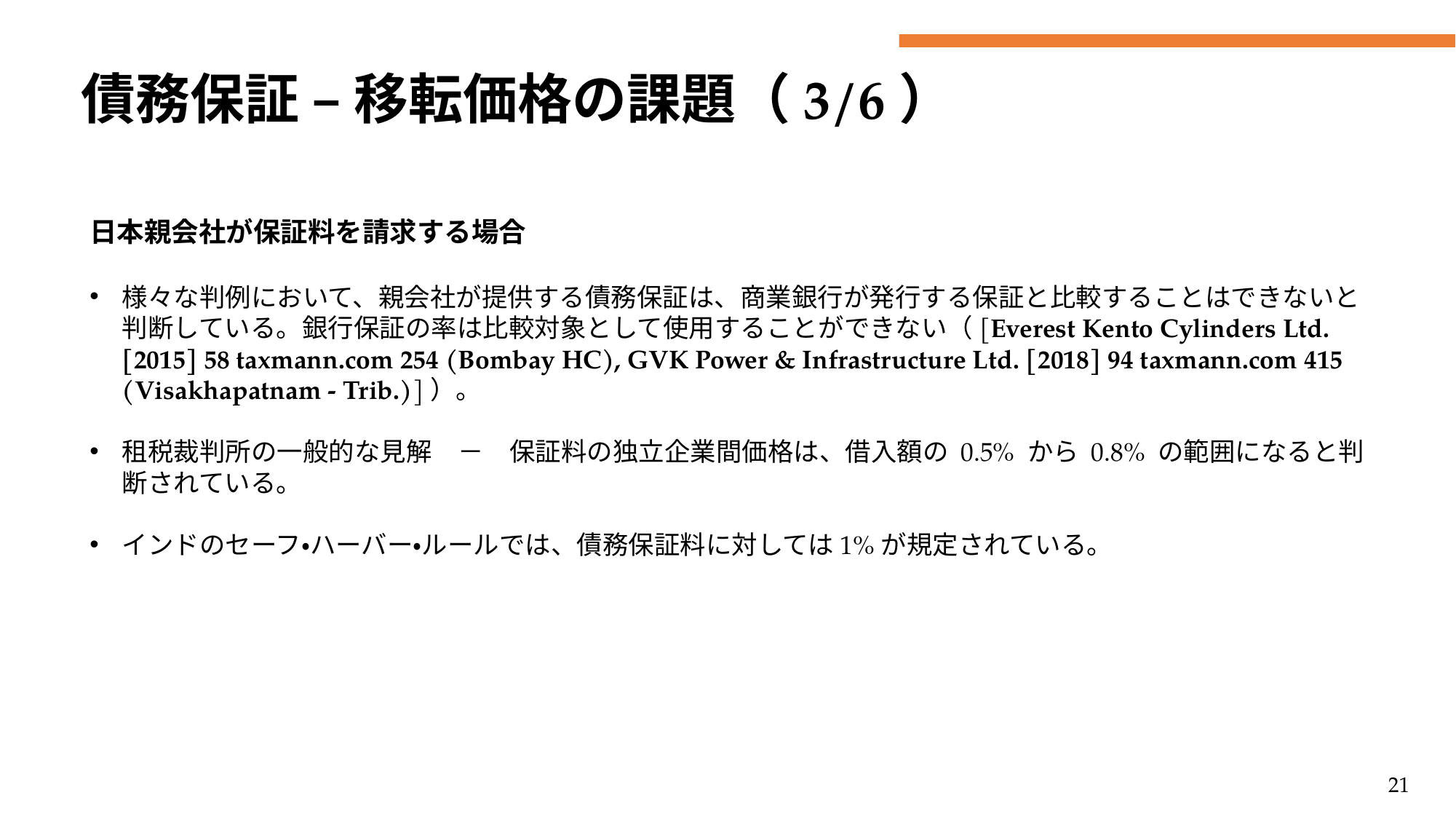

# 債務保証 – 移転価格の課題（3/6）
日本親会社が保証料を請求する場合

様々な判例において、親会社が提供する債務保証は、商業銀行が発行する保証と比較することはできないと判断している。銀行保証の率は比較対象として使用することができない（[Everest Kento Cylinders Ltd. [2015] 58 taxmann.com 254 (Bombay HC), GVK Power & Infrastructure Ltd. [2018] 94 taxmann.com 415 (Visakhapatnam - Trib.)]）。

租税裁判所の一般的な見解　－　保証料の独立企業間価格は、借入額の 0.5% から 0.8% の範囲になると判断されている。

インドのセーフ・ハーバー・ルールでは、債務保証料に対しては1%が規定されている。
21